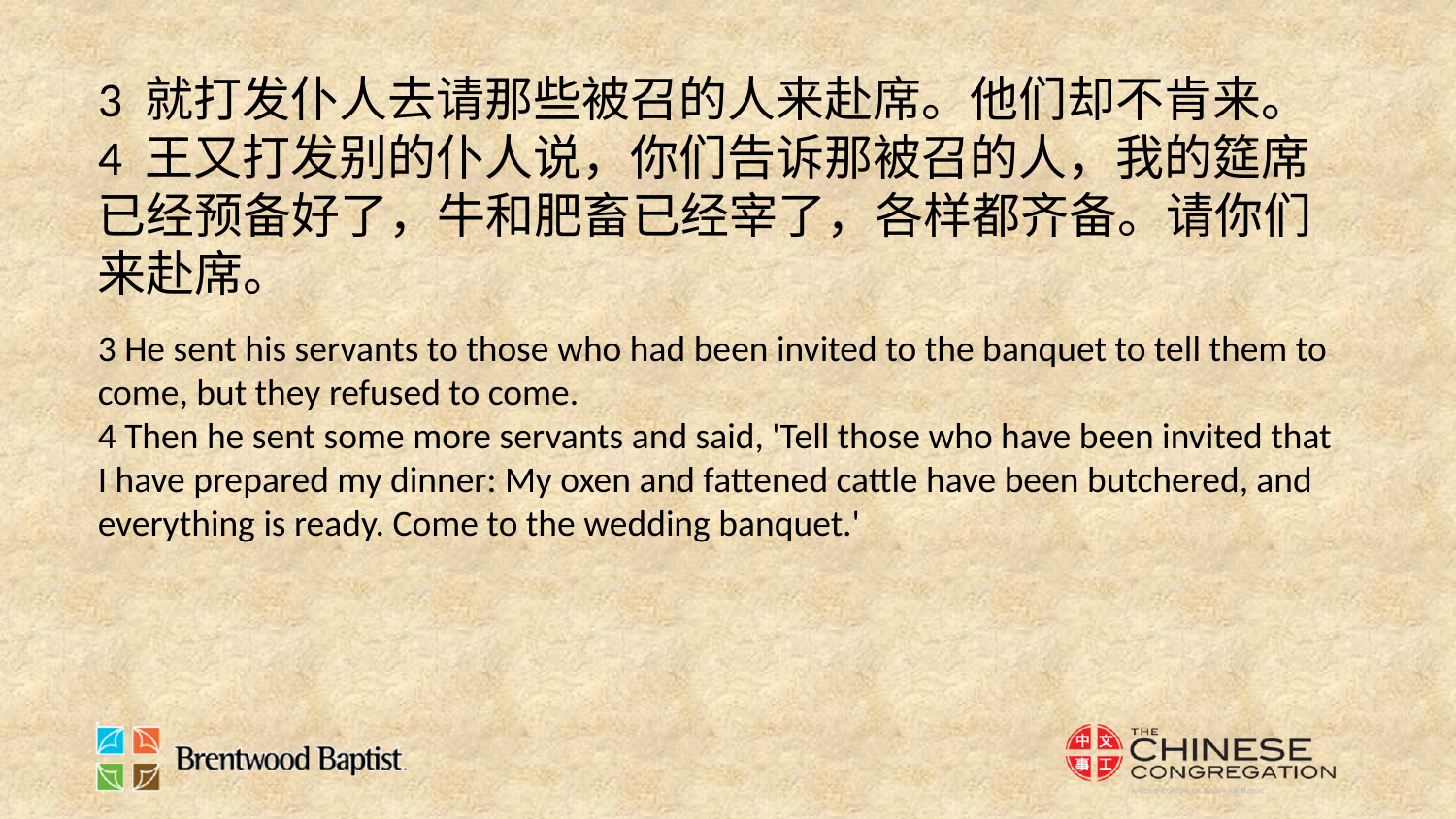

3 就打发仆人去请那些被召的人来赴席。他们却不肯来。
4 王又打发别的仆人说，你们告诉那被召的人，我的筵席已经预备好了，牛和肥畜已经宰了，各样都齐备。请你们来赴席。

3 He sent his servants to those who had been invited to the banquet to tell them to come, but they refused to come.
4 Then he sent some more servants and said, 'Tell those who have been invited that I have prepared my dinner: My oxen and fattened cattle have been butchered, and everything is ready. Come to the wedding banquet.'